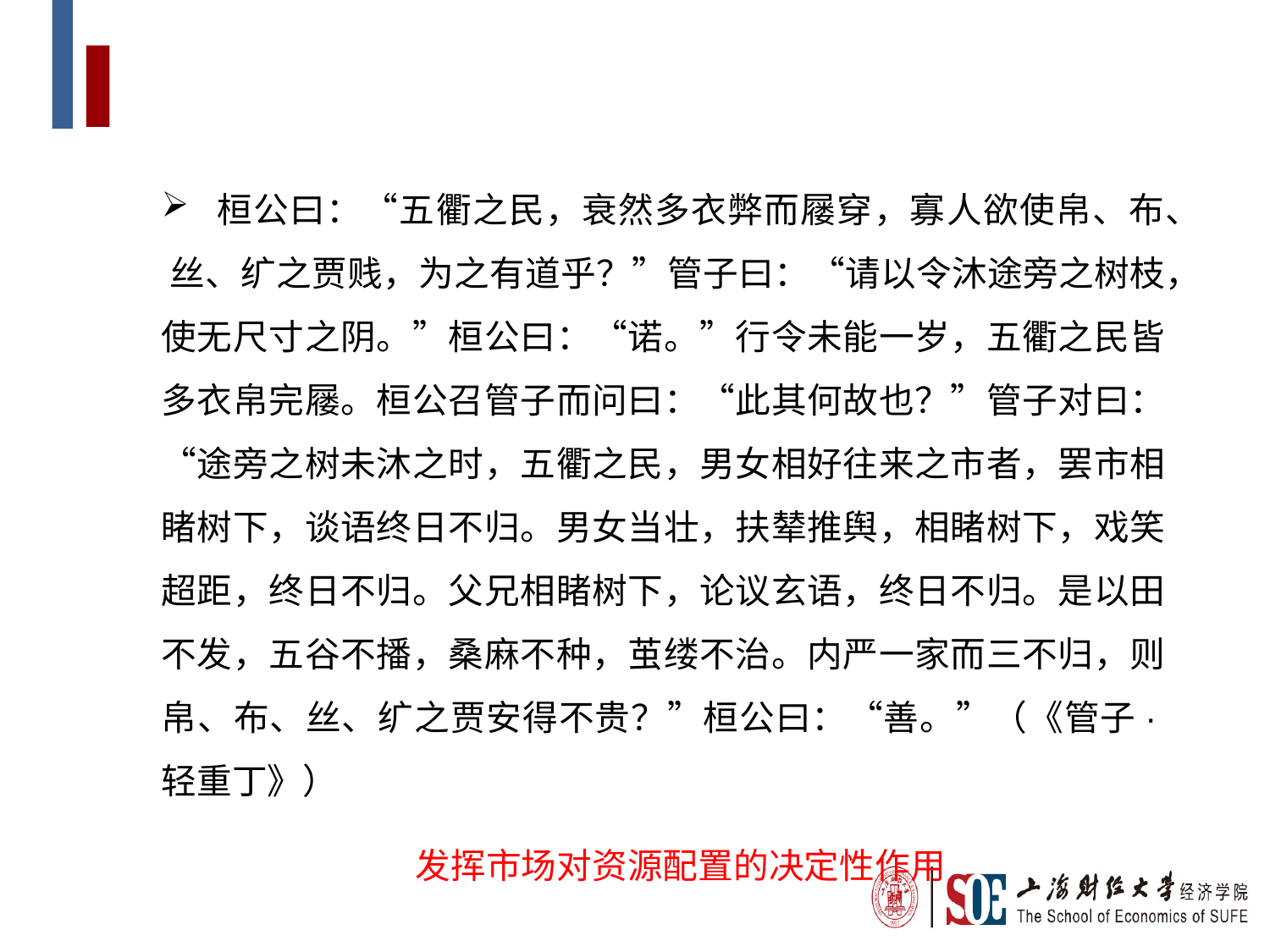

桓公曰：“五衢之民，衰然多衣弊而屦穿，寡人欲使帛、布、 丝、纩之贾贱，为之有道乎？”管子曰：“请以令沐途旁之树枝，使无尺寸之阴。”桓公曰：“诺。”行令未能一岁，五衢之民皆多衣帛完屦。桓公召管子而问曰：“此其何故也？”管子对曰：“途旁之树未沐之时，五衢之民，男女相好往来之市者，罢市相睹树下，谈语终日不归。男女当壮，扶辇推舆，相睹树下，戏笑超距，终日不归。父兄相睹树下，论议玄语，终日不归。是以田不发，五谷不播，桑麻不种，茧缕不治。内严一家而三不归，则帛、布、丝、纩之贾安得不贵？”桓公曰：“善。”（《管子·轻重丁》）
		发挥市场对资源配置的决定性作用